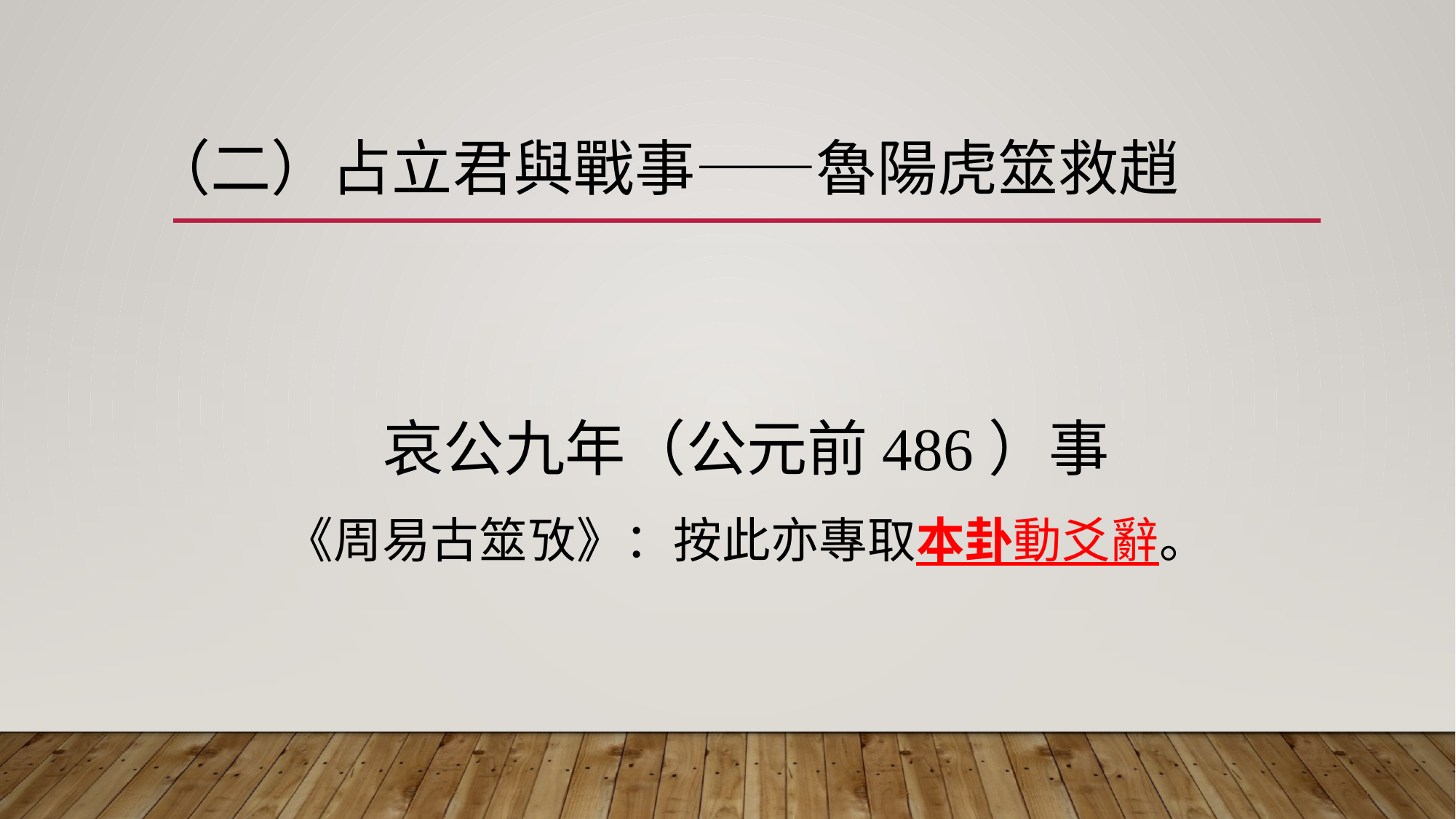

# （二）占立君與戰事——魯陽虎筮救趙

哀公九年（公元前486）事
《周易古筮攷》：按此亦專取本卦動爻辭。